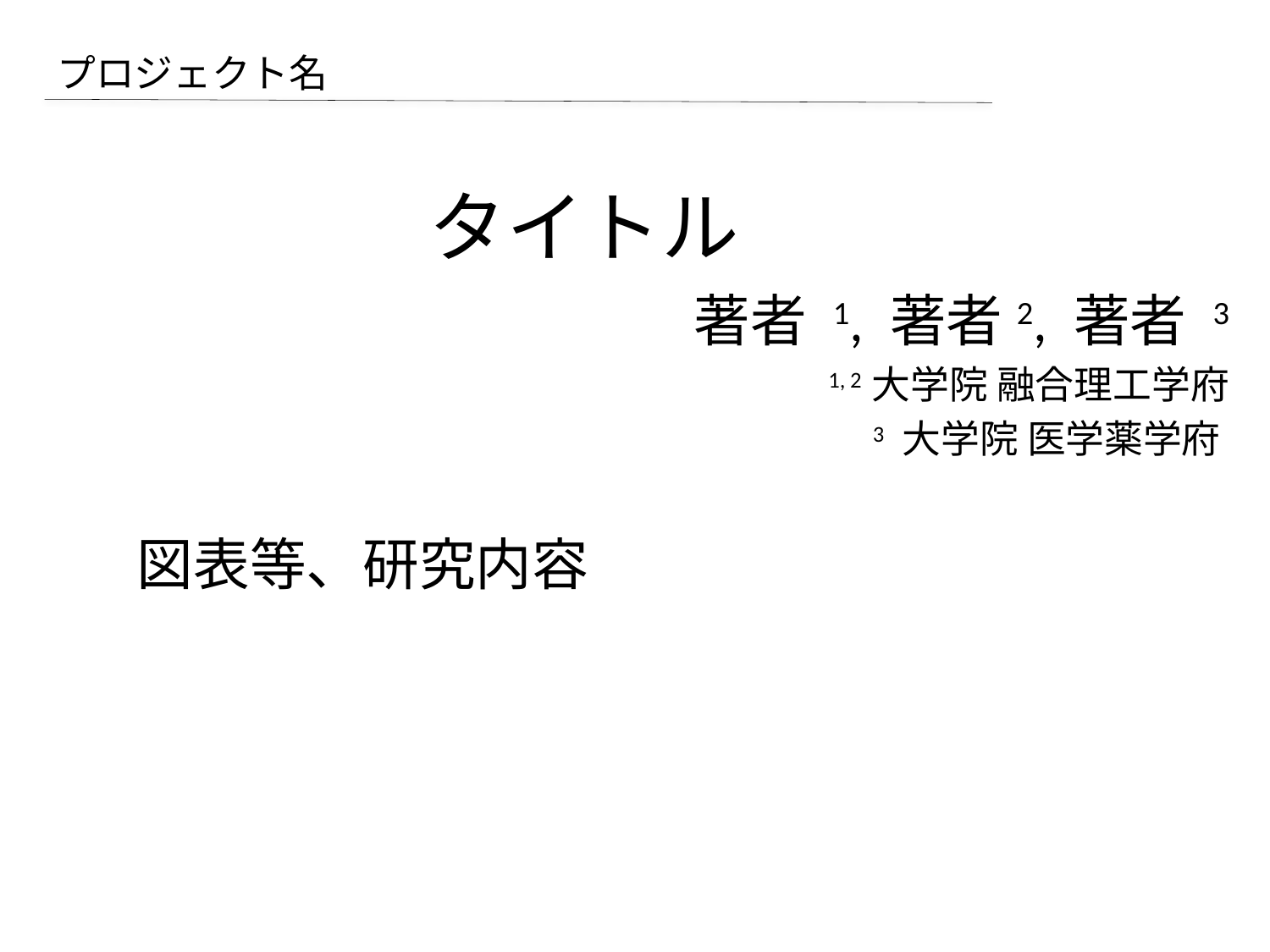

プロジェクト名
# タイトル
 著者 1, 著者2, 著者 3
1, 2 大学院 融合理工学府
3 大学院 医学薬学府
 図表等、研究内容